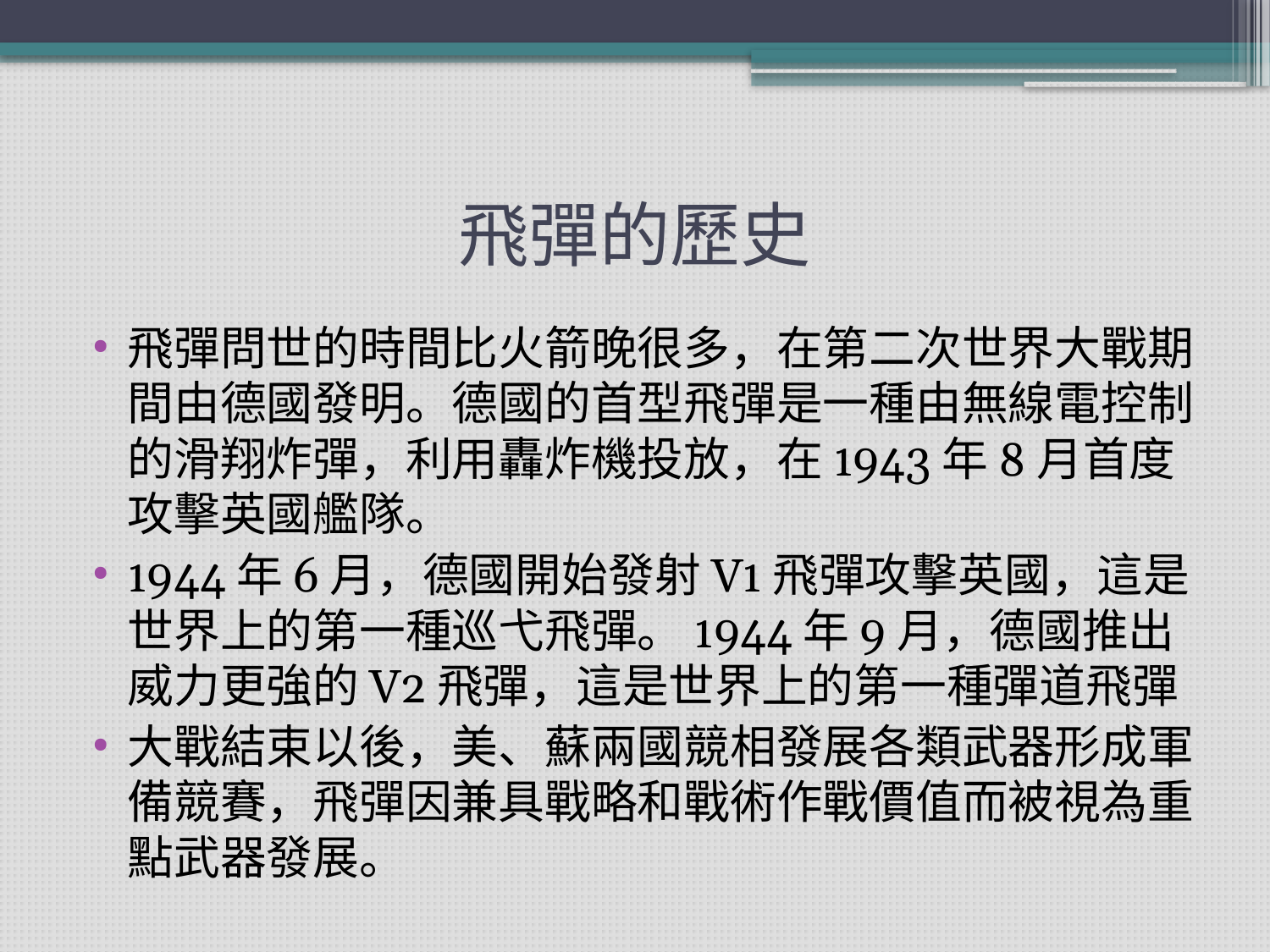

# 飛彈的歷史
飛彈問世的時間比火箭晚很多，在第二次世界大戰期間由德國發明。德國的首型飛彈是一種由無線電控制的滑翔炸彈，利用轟炸機投放，在1943年8月首度攻擊英國艦隊。
1944年6月，德國開始發射V1飛彈攻擊英國，這是世界上的第一種巡弋飛彈。1944年9月，德國推出威力更強的V2飛彈，這是世界上的第一種彈道飛彈
大戰結束以後，美、蘇兩國競相發展各類武器形成軍備競賽，飛彈因兼具戰略和戰術作戰價值而被視為重點武器發展。